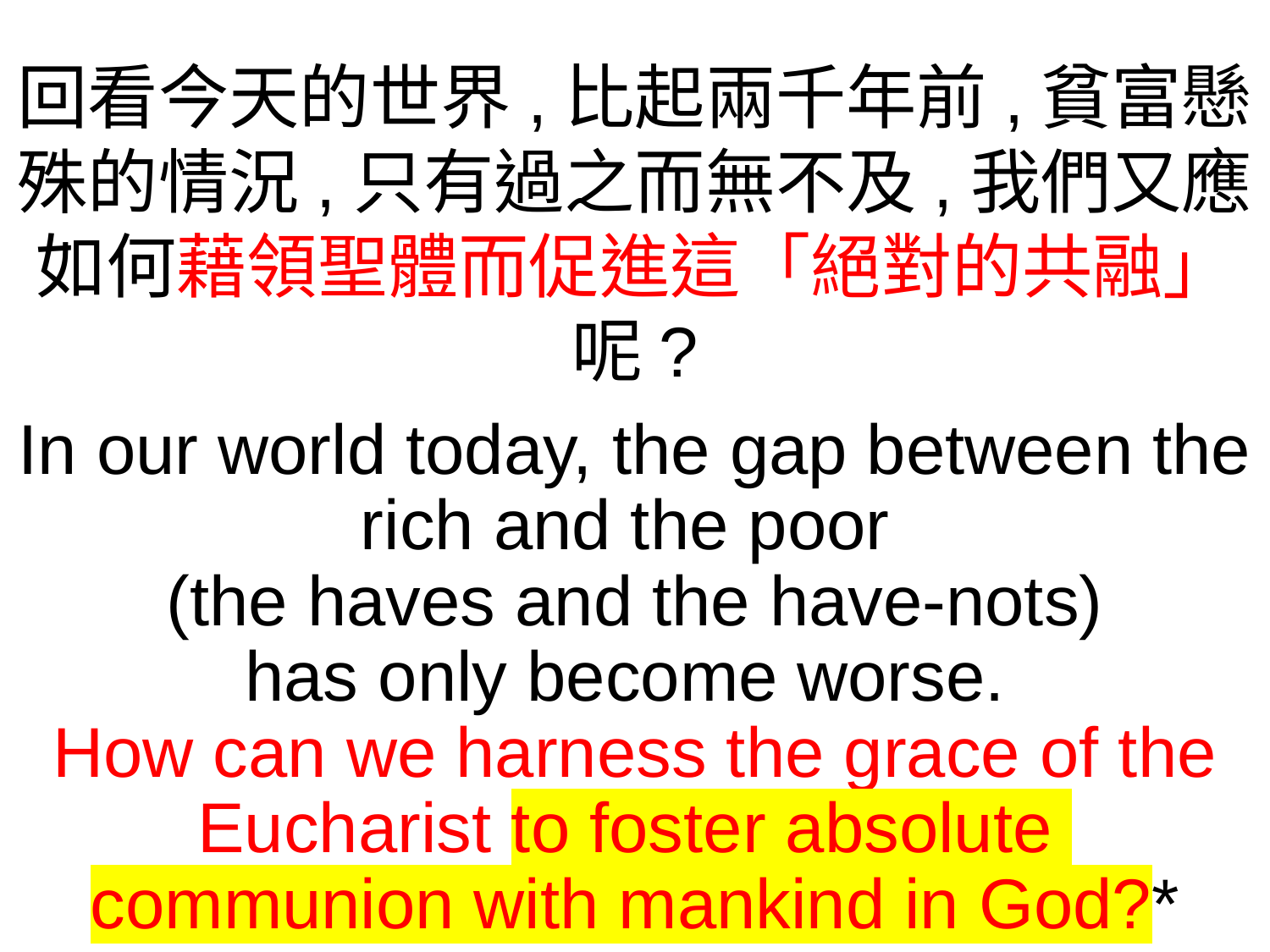

回看今天的世界,比起兩千年前,貧富懸殊的情況,只有過之而無不及,我們又應如何藉領聖體而促進這「絕對的共融」呢?
In our world today, the gap between the rich and the poor
(the haves and the have-nots)
has only become worse.
How can we harness the grace of the Eucharist to foster absolute
communion with mankind in God?*